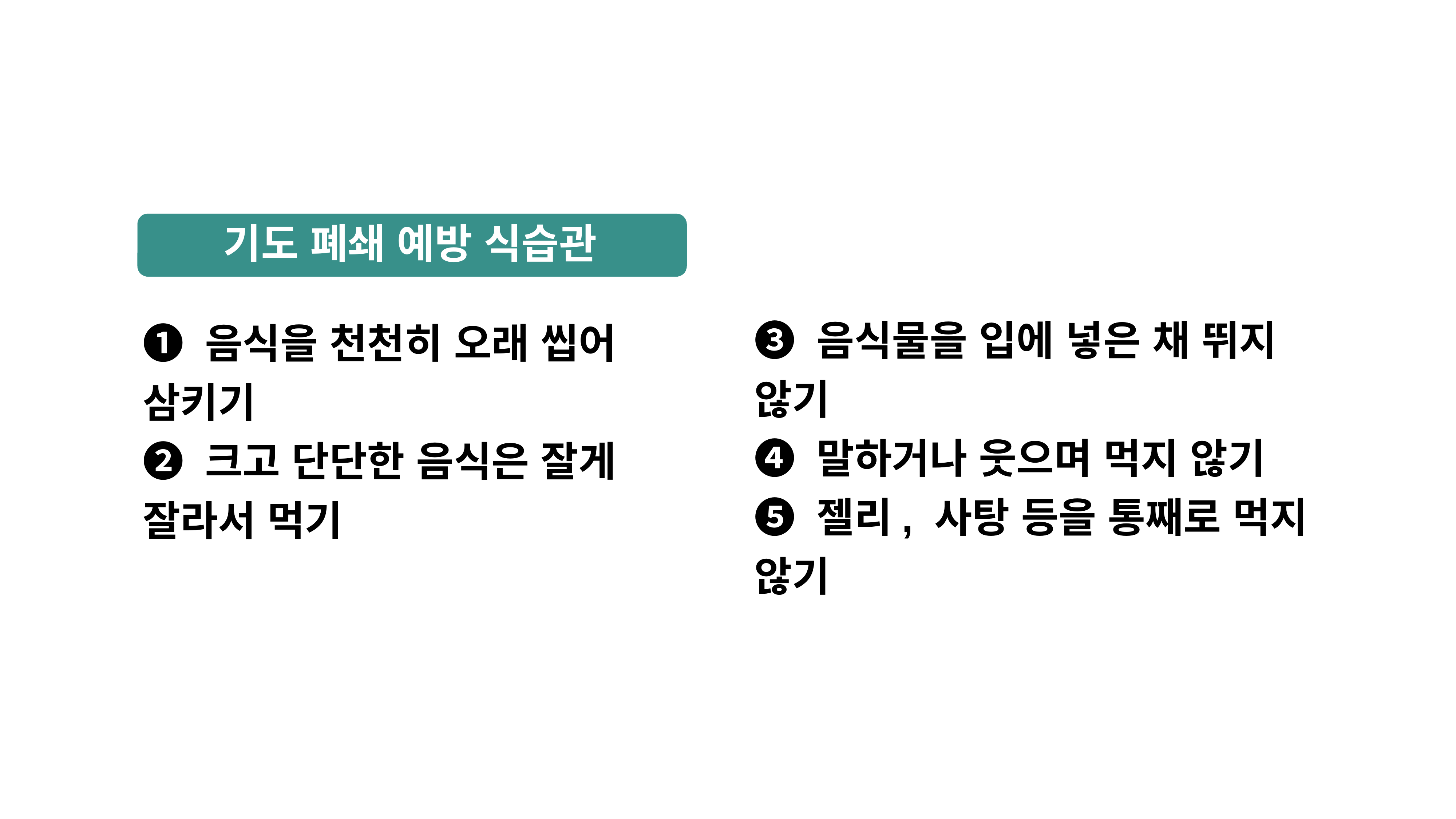

기도 폐쇄 예방 식습관
➌ 음식물을 입에 넣은 채 뛰지 않기
➍ 말하거나 웃으며 먹지 않기
➎ 젤리, 사탕 등을 통째로 먹지 않기
➊ 음식을 천천히 오래 씹어 삼키기
➋ 크고 단단한 음식은 잘게 잘라서 먹기